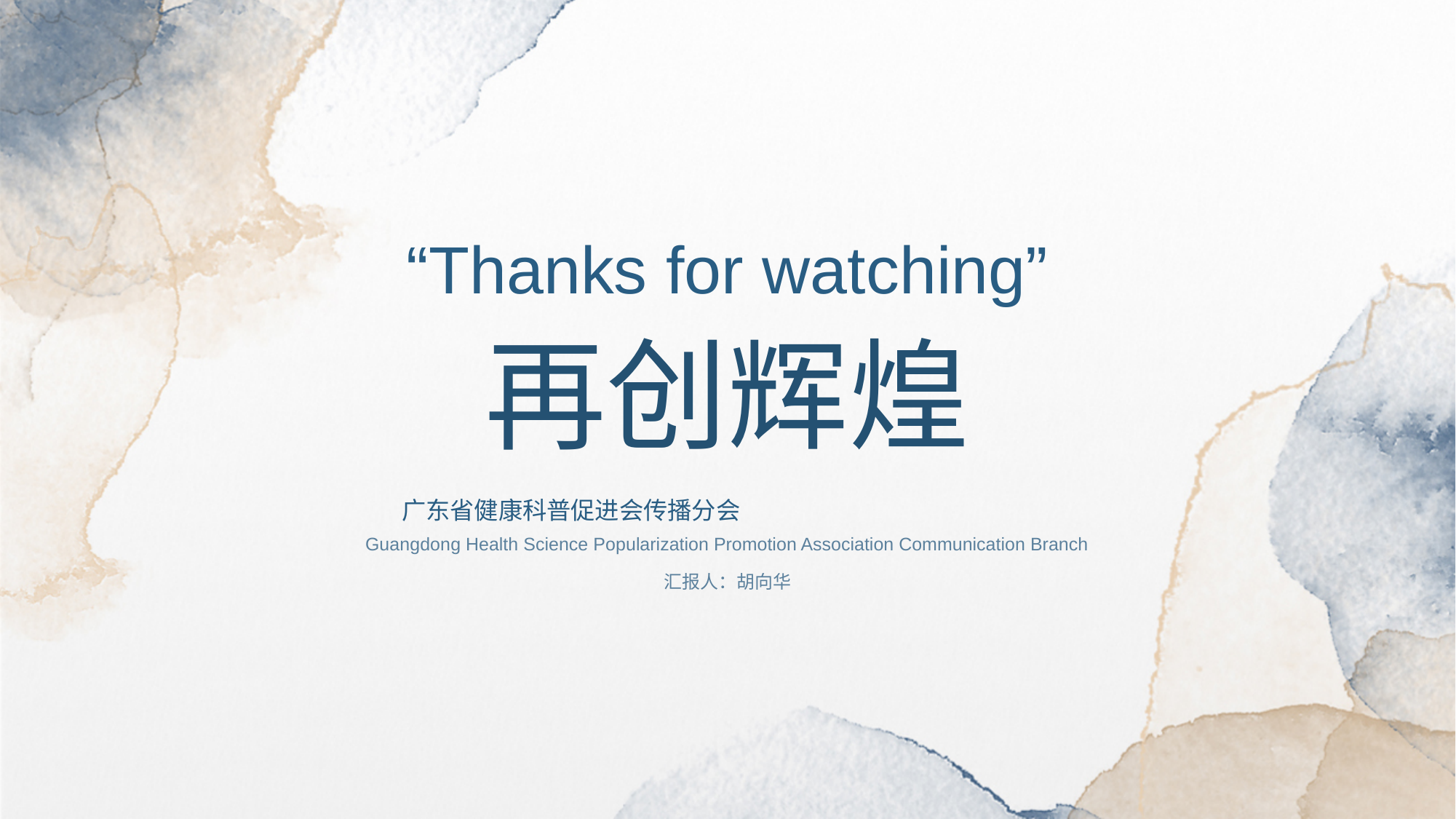

“Thanks for watching”
再创辉煌
广东省健康科普促进会传播分会
Guangdong Health Science Popularization Promotion Association Communication Branch
汇报人：胡向华